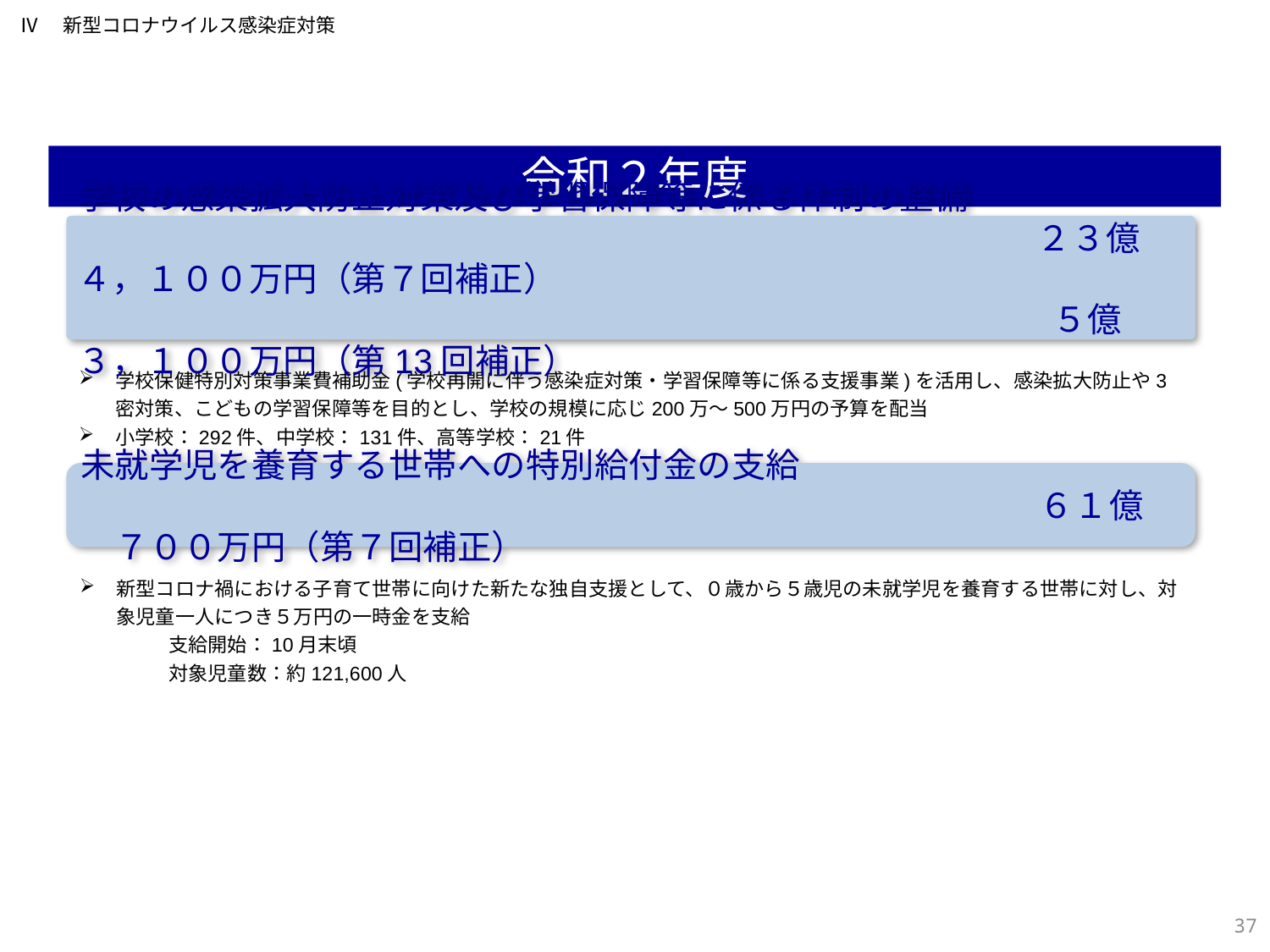

Ⅳ　新型コロナウイルス感染症対策
令和２年度
学校の感染拡大防止対策及び学習保障等に係る体制の整備
　　　　　　　　　　　　　　　　　　　　　　　　　　　　２３億４，１００万円（第７回補正）
　　　　　　　　　　　　　　　　　　  　　　　　　　　　　５億３，１００万円（第13回補正）
学校保健特別対策事業費補助金(学校再開に伴う感染症対策・学習保障等に係る支援事業)を活用し、感染拡大防止や3密対策、こどもの学習保障等を目的とし、学校の規模に応じ200万～500万円の予算を配当
小学校：292件、中学校：131件、高等学校：21件
未就学児を養育する世帯への特別給付金の支給
　　　　　　　　　　　　　　　　　　　　　　　　　　　　６１億　　７００万円（第７回補正）
新型コロナ禍における子育て世帯に向けた新たな独自支援として、０歳から５歳児の未就学児を養育する世帯に対し、対象児童一人につき５万円の一時金を支給
　支給開始：10月末頃
　対象児童数：約121,600人
37